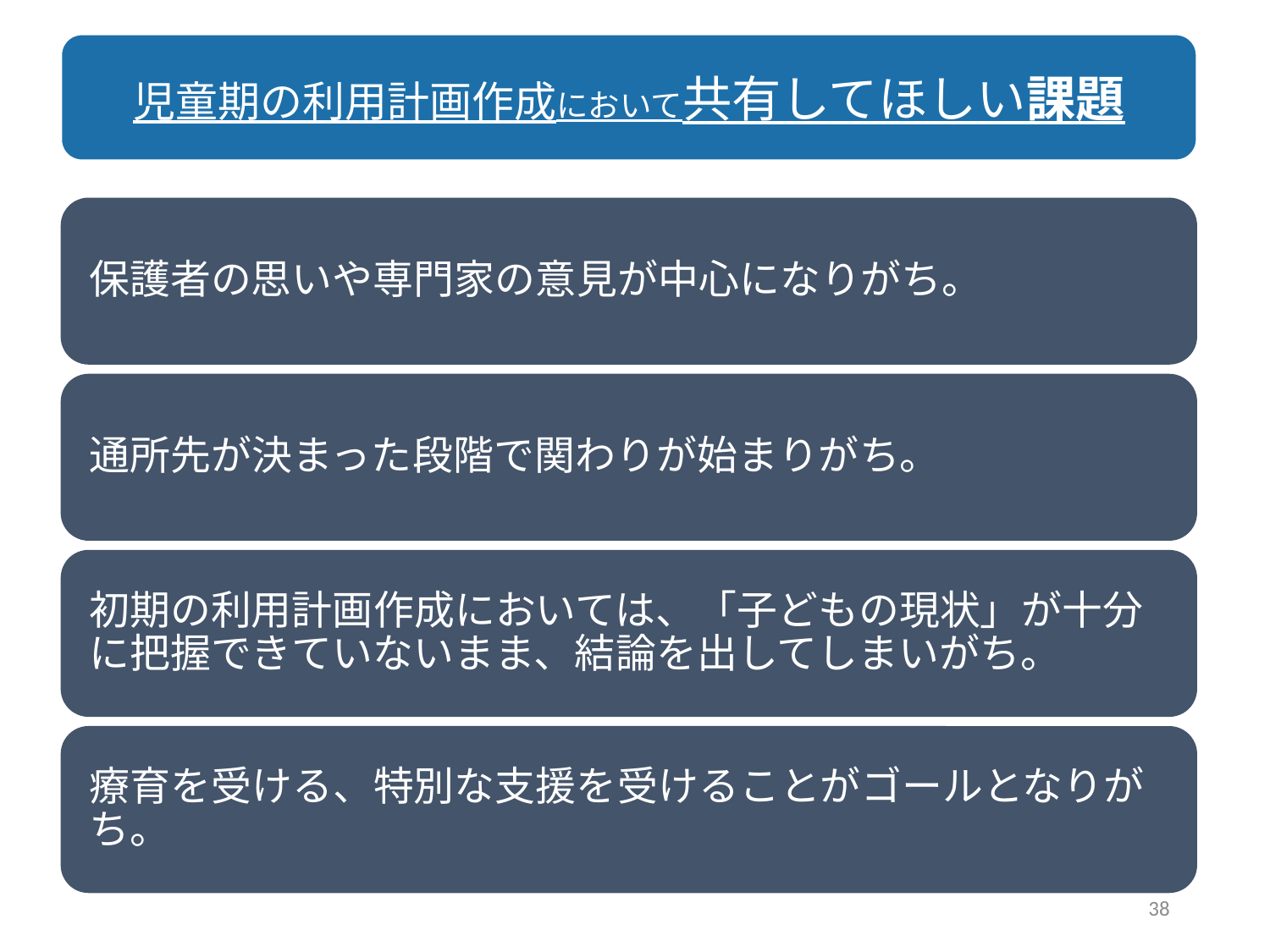

児童期の利用計画作成において共有してほしい課題
保護者の思いや専門家の意見が中心になりがち。
通所先が決まった段階で関わりが始まりがち。
初期の利用計画作成においては、「子どもの現状」が十分に把握できていないまま、結論を出してしまいがち。
療育を受ける、特別な支援を受けることがゴールとなりがち。
38